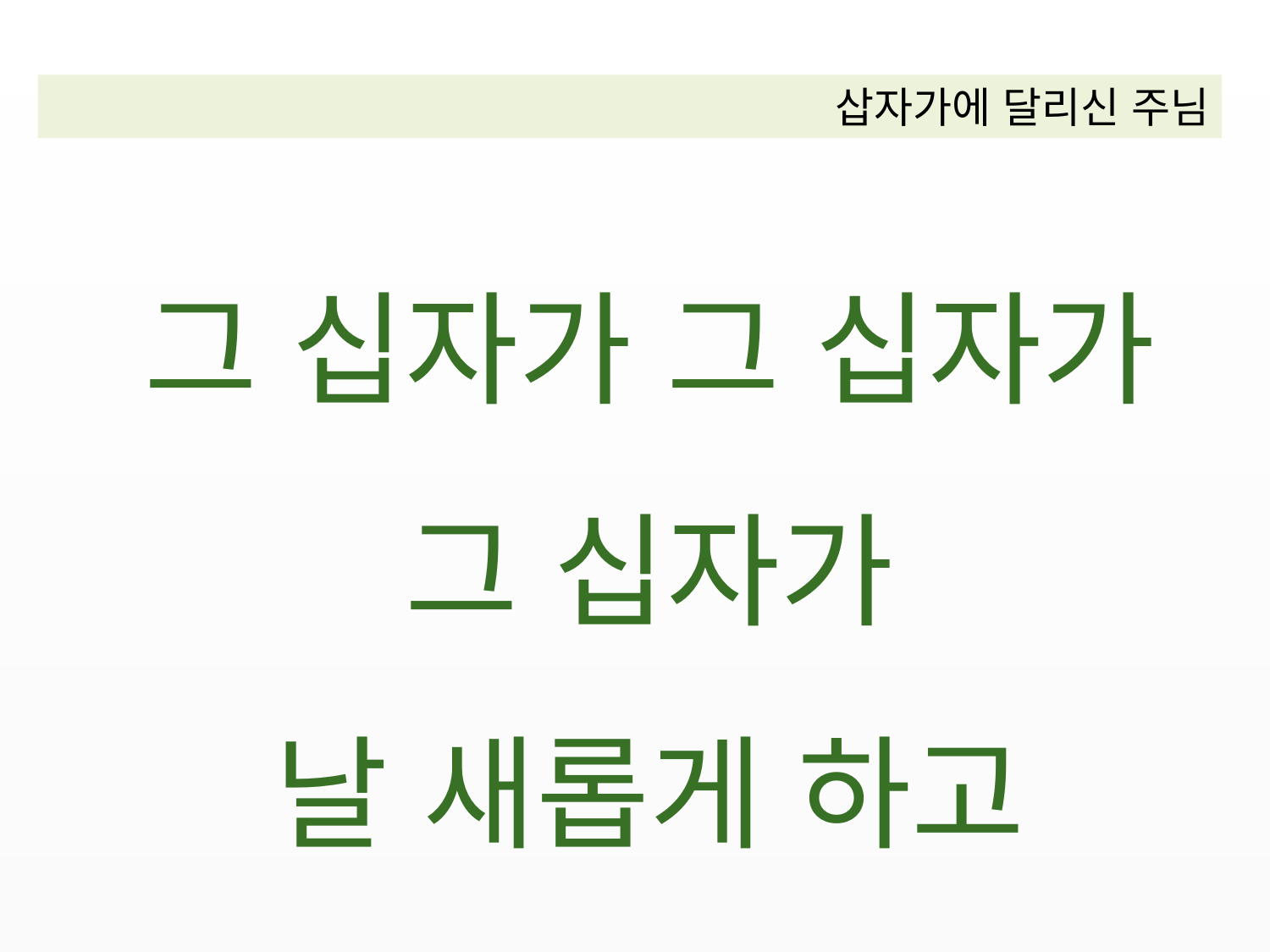

삽자가에 달리신 주님
그 십자가 그 십자가
그 십자가
날 새롭게 하고